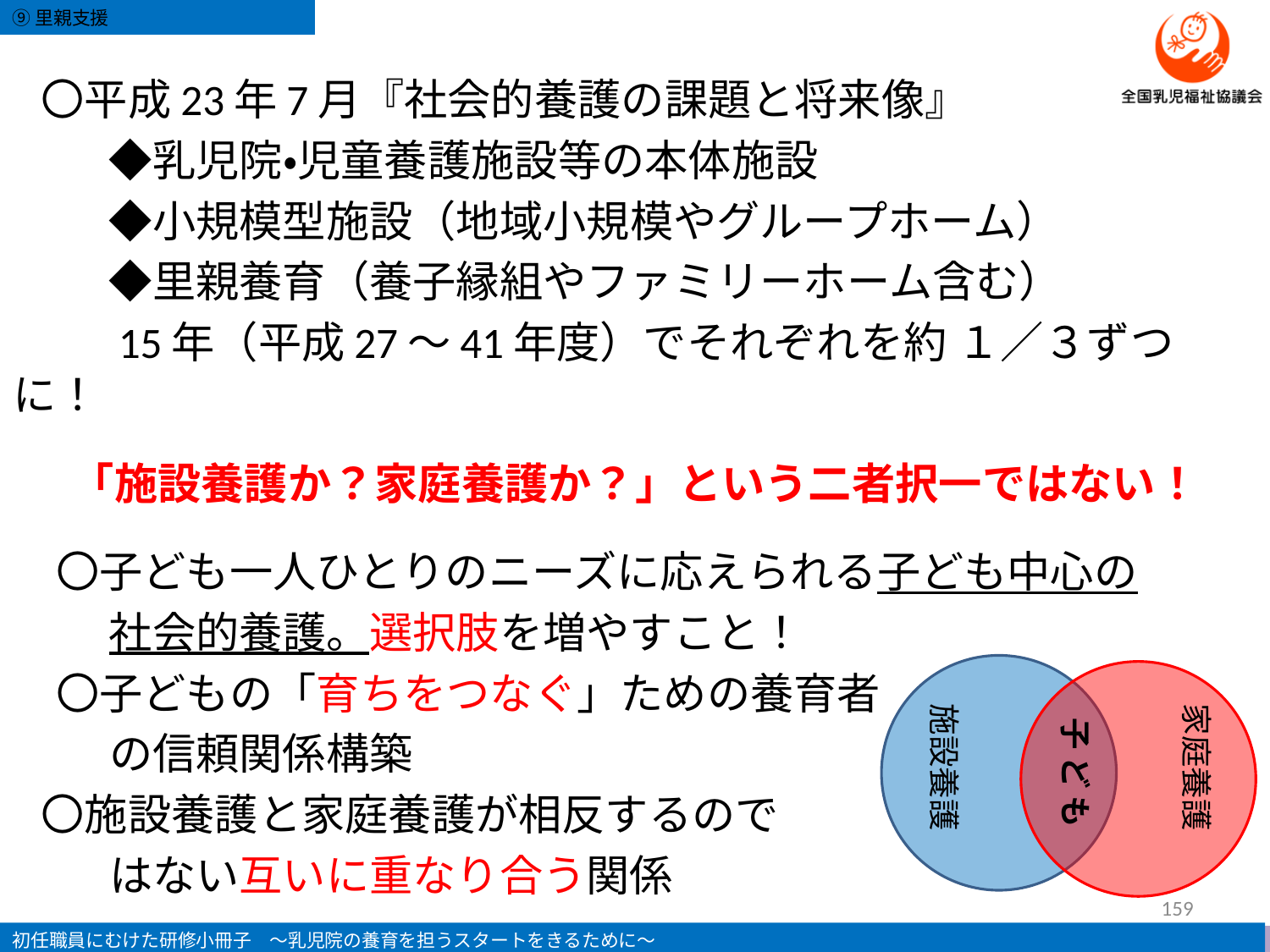

〇平成23年7月『社会的養護の課題と将来像』
　　 ◆乳児院・児童養護施設等の本体施設
　　 ◆小規模型施設（地域小規模やグループホーム）
　　 ◆里親養育（養子縁組やファミリーホーム含む）
　　 15年（平成27～41年度）でそれぞれを約 １／３ずつに！

「施設養護か？家庭養護か？」という二者択一ではない！

　〇子ども一人ひとりのニーズに応えられる子ども中心の
　　 社会的養護。選択肢を増やすこと！
　〇子どもの「育ちをつなぐ」ための養育者
　　 の信頼関係構築
  〇施設養護と家庭養護が相反するので
　　 はない互いに重なり合う関係
子 ど も

施設養護
家庭養護
159